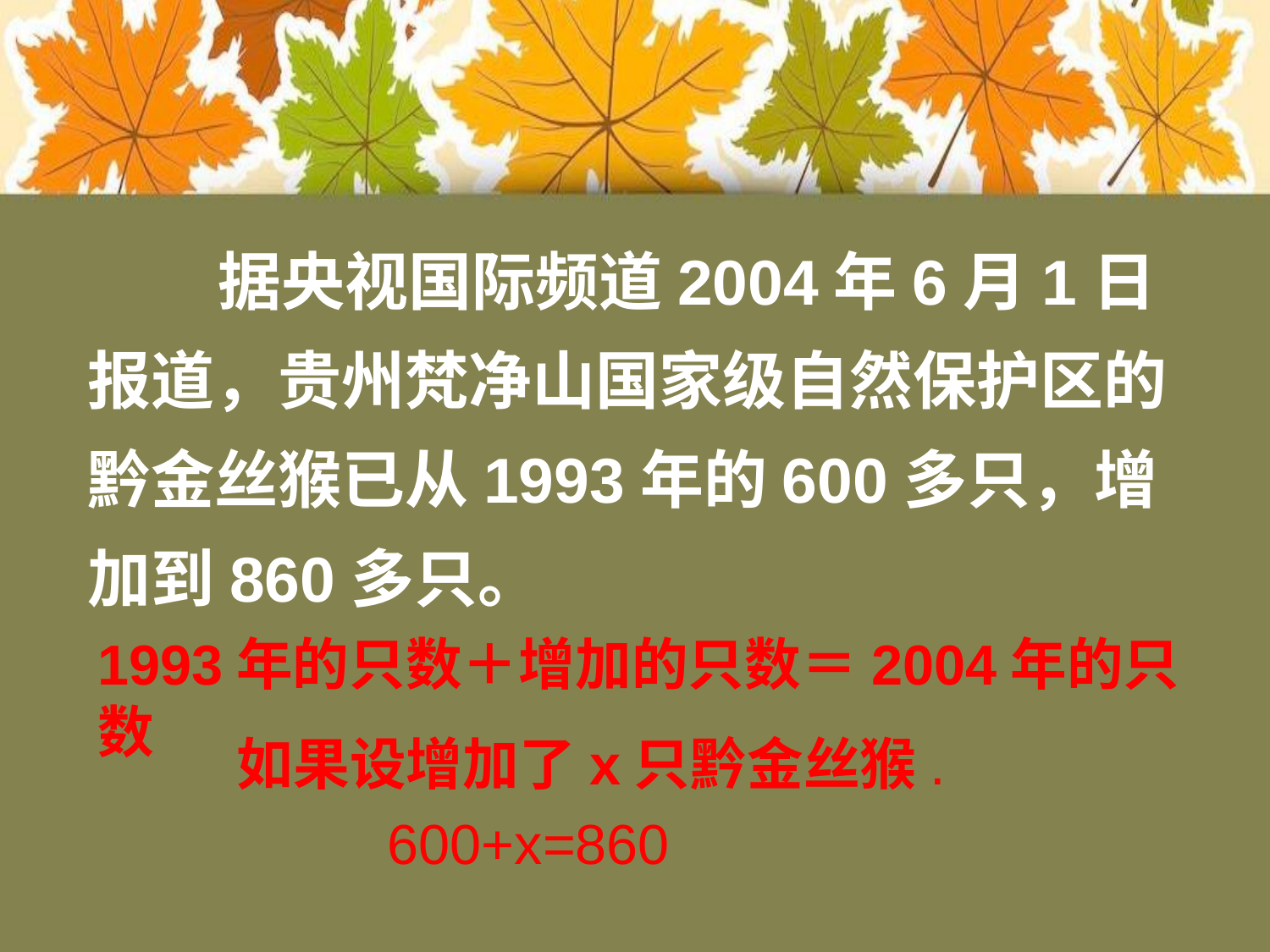

据央视国际频道2004年6月1日报道，贵州梵净山国家级自然保护区的黔金丝猴已从1993年的600多只，增加到860多只。
1993年的只数＋增加的只数＝2004年的只数
  如果设增加了x只黔金丝猴.

600+x=860